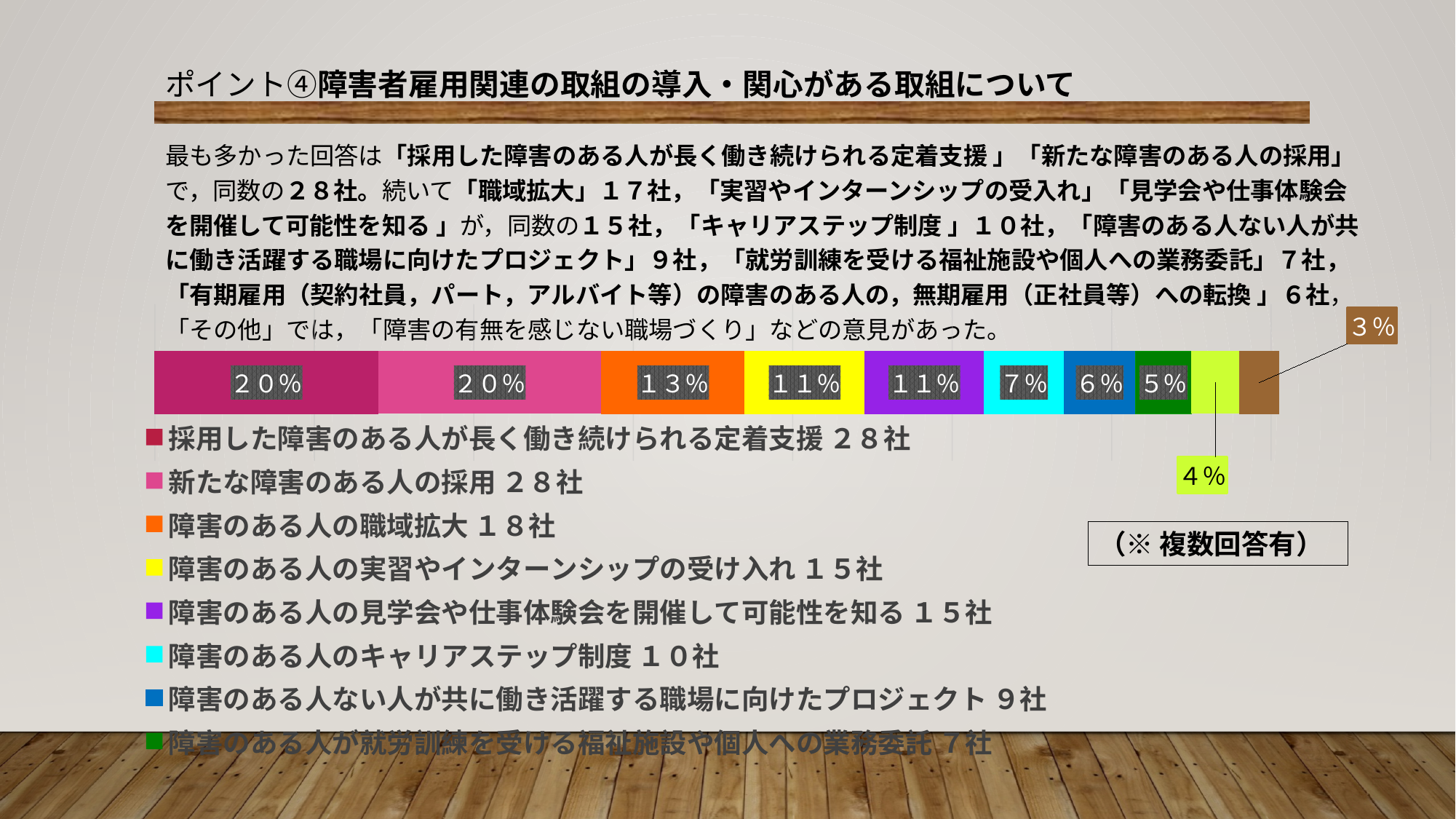

ポイント④障害者雇用関連の取組の導入・関心がある取組について

最も多かった回答は「採用した障害のある人が長く働き続けられる定着支援 」「新たな障害のある人の採用」で，同数の２８社。続いて「職域拡大」１７社，「実習やインターンシップの受入れ」「見学会や仕事体験会を開催して可能性を知る 」が，同数の１５社，「キャリアステップ制度 」１０社，「障害のある人ない人が共に働き活躍する職場に向けたプロジェクト」９社，「就労訓練を受ける福祉施設や個人への業務委託」７社，「有期雇用（契約社員，パート，アルバイト等）の障害のある人の，無期雇用（正社員等）への転換 」６社，「その他」では，「障害の有無を感じない職場づくり」などの意見があった。

### Chart

| Category | 採用した障害のある人が長く働き続けられる定着支援 ２８社 | 新たな障害のある人の採用 ２８社 | 障害のある人の職域拡大 １８社 | 障害のある人の実習やインターンシップの受け入れ １５社 | 障害のある人の見学会や仕事体験会を開催して可能性を知る １５社 | 障害のある人のキャリアステップ制度 １０社 | 障害のある人ない人が共に働き活躍する職場に向けたプロジェクト ９社 | 障害のある人が就労訓練を受ける福祉施設や個人への業務委託 ７社 | 有期雇用（契約社員，パート，アルバイト等）の障害のある人の，無期雇用（正社員等）への転換 ６社 | その他　５社 |
|---|---|---|---|---|---|---|---|---|---|---|
（※ 複数回答有）